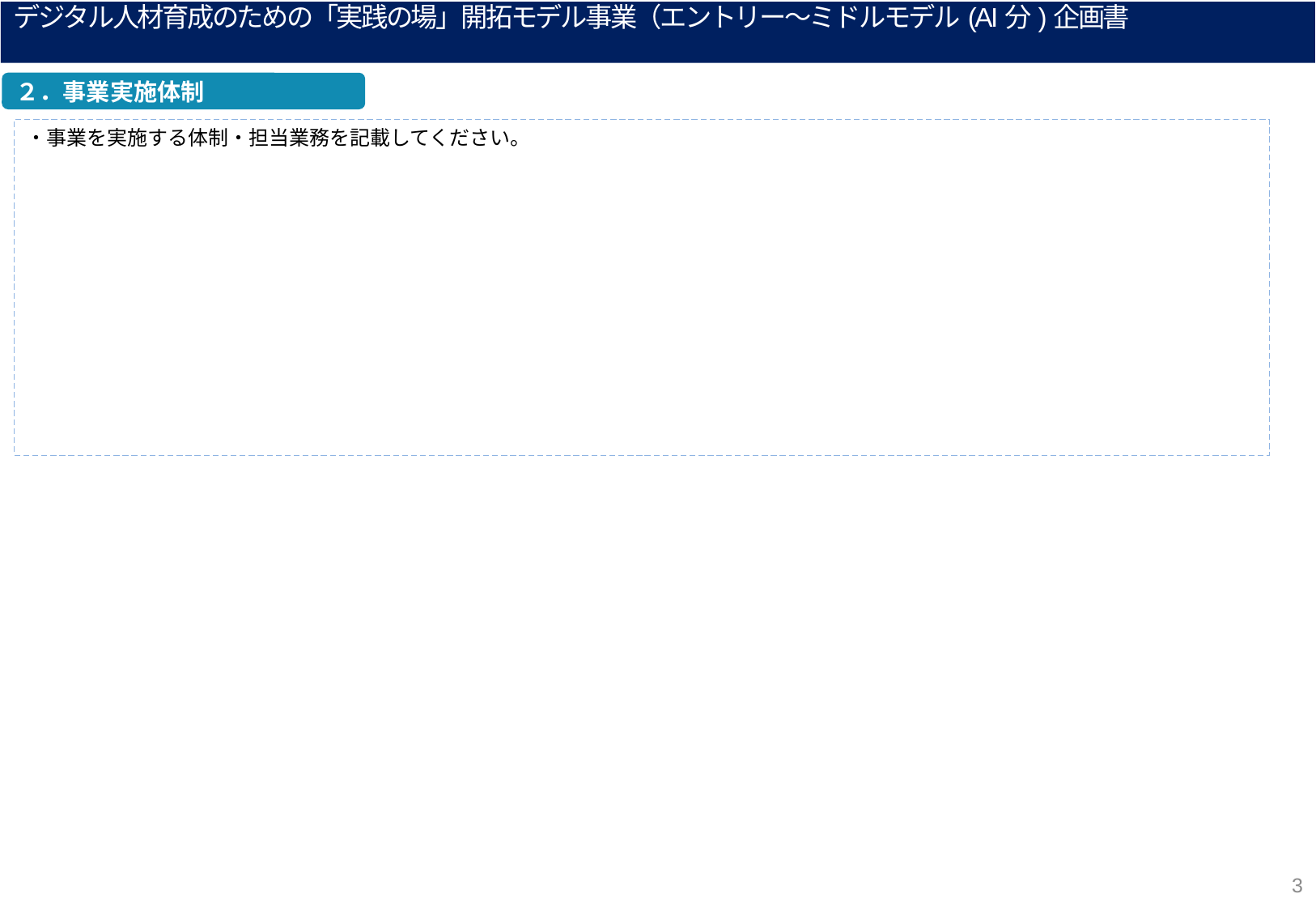

デジタル人材育成のための「実践の場」開拓モデル事業（エントリー～ミドルモデル(AI分)企画書
２．事業実施体制
・事業を実施する体制・担当業務を記載してください。

3